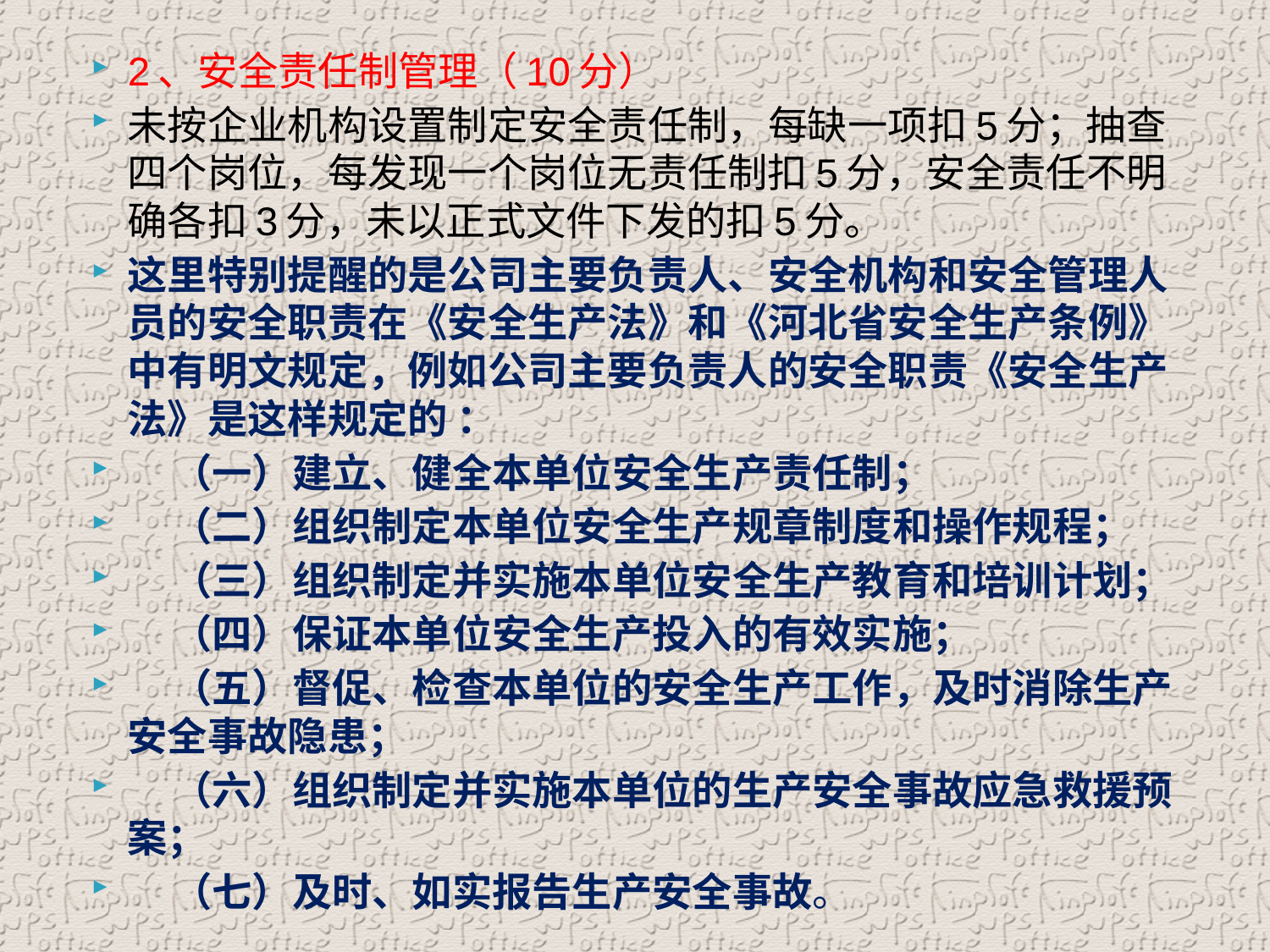

2、安全责任制管理（10分）
未按企业机构设置制定安全责任制，每缺一项扣5分；抽查四个岗位，每发现一个岗位无责任制扣5分，安全责任不明确各扣3分，未以正式文件下发的扣5分。
这里特别提醒的是公司主要负责人、安全机构和安全管理人员的安全职责在《安全生产法》和《河北省安全生产条例》中有明文规定，例如公司主要负责人的安全职责《安全生产法》是这样规定的 ：
    （一）建立、健全本单位安全生产责任制；
    （二）组织制定本单位安全生产规章制度和操作规程；
    （三）组织制定并实施本单位安全生产教育和培训计划；
    （四）保证本单位安全生产投入的有效实施；
    （五）督促、检查本单位的安全生产工作，及时消除生产安全事故隐患；
    （六）组织制定并实施本单位的生产安全事故应急救援预案；
    （七）及时、如实报告生产安全事故。